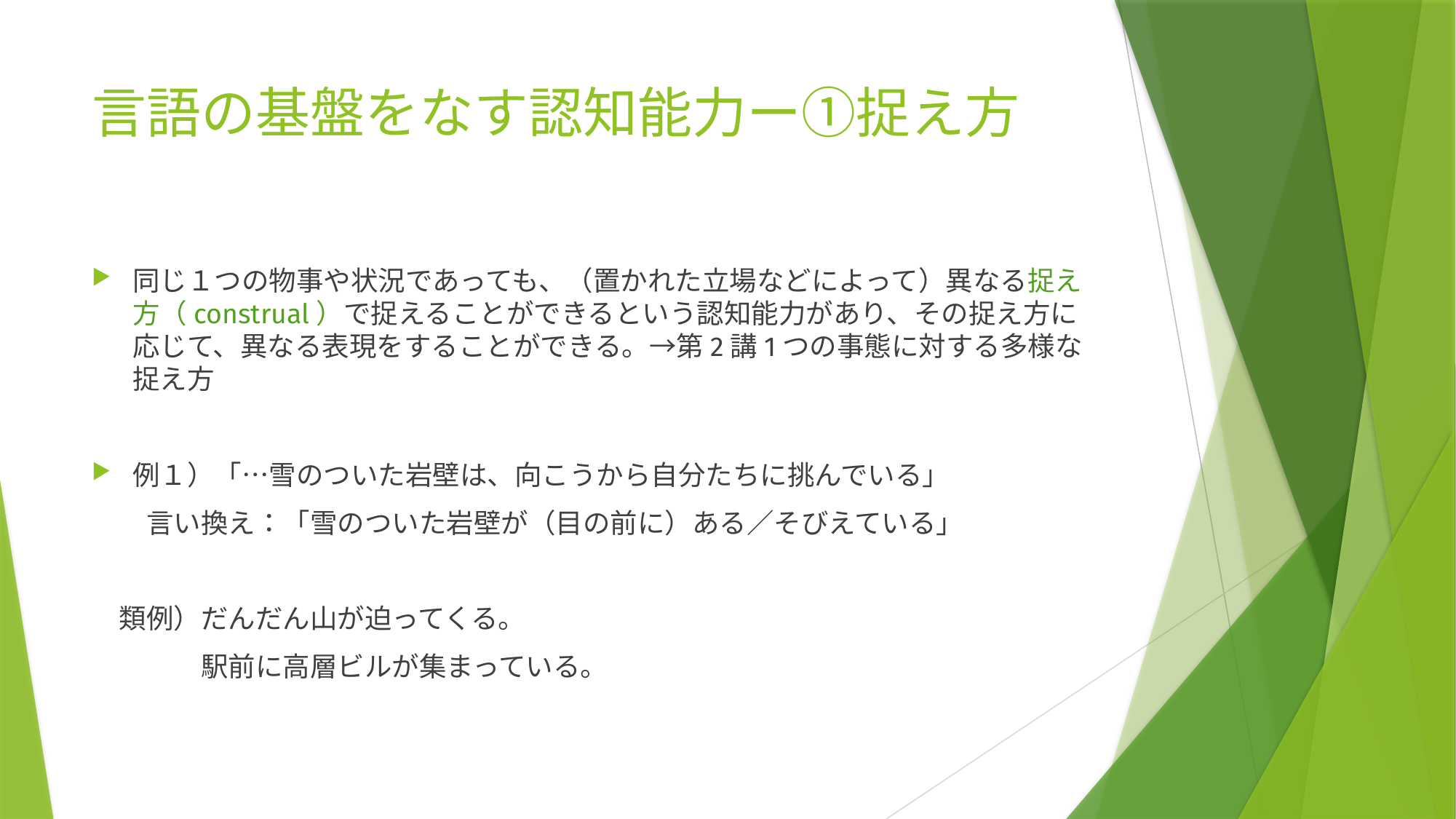

# 言語の基盤をなす認知能力ー①捉え方
同じ１つの物事や状況であっても、（置かれた立場などによって）異なる捉え方（construal）で捉えることができるという認知能力があり、その捉え方に応じて、異なる表現をすることができる。→第2講1つの事態に対する多様な捉え方

例１）「…雪のついた岩壁は、向こうから自分たちに挑んでいる」
　　言い換え：「雪のついた岩壁が（目の前に）ある／そびえている」

　類例）だんだん山が迫ってくる。
　　　　駅前に高層ビルが集まっている。